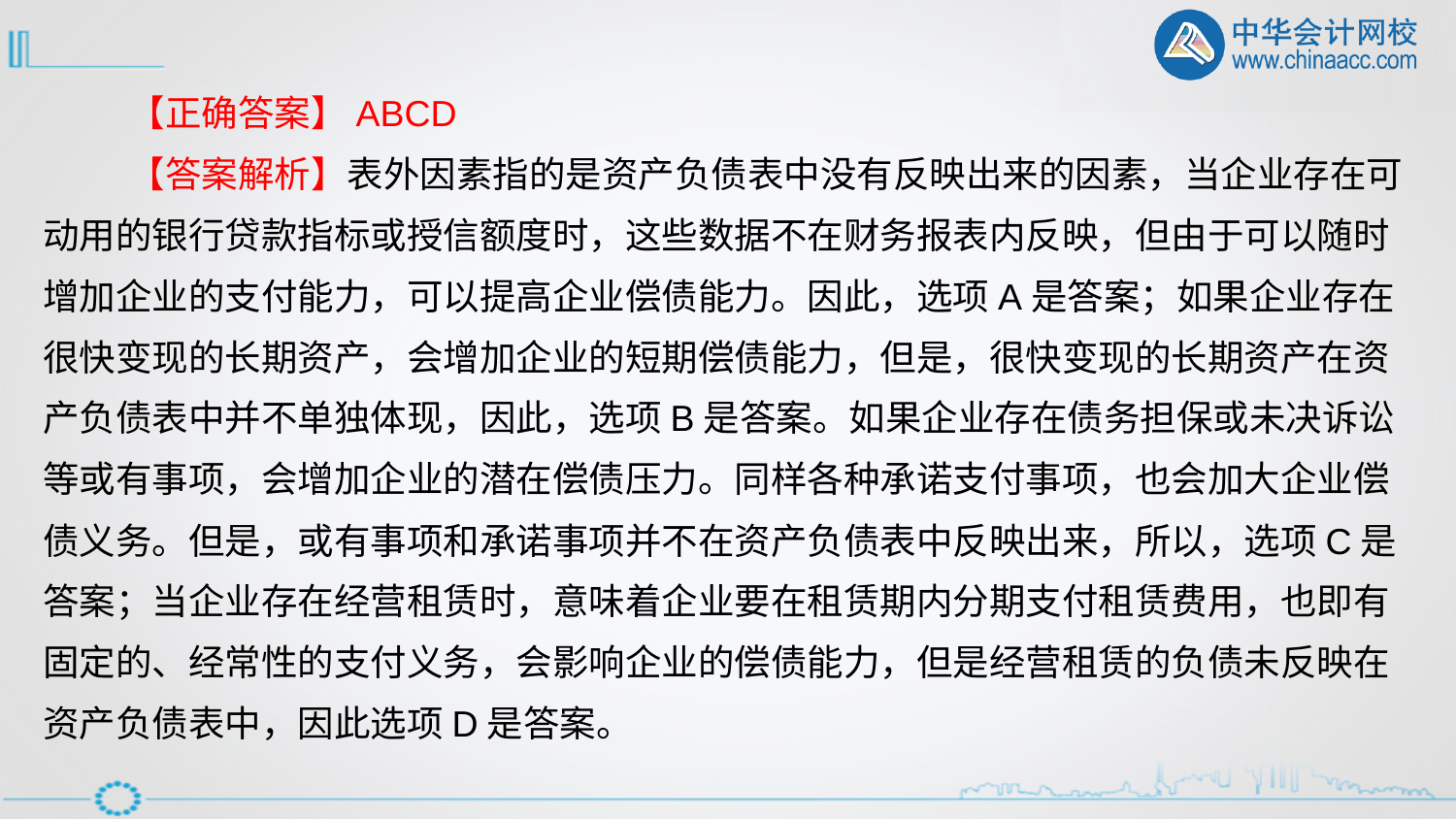

【正确答案】ABCD
【答案解析】表外因素指的是资产负债表中没有反映出来的因素，当企业存在可动用的银行贷款指标或授信额度时，这些数据不在财务报表内反映，但由于可以随时增加企业的支付能力，可以提高企业偿债能力。因此，选项A是答案；如果企业存在很快变现的长期资产，会增加企业的短期偿债能力，但是，很快变现的长期资产在资产负债表中并不单独体现，因此，选项B是答案。如果企业存在债务担保或未决诉讼等或有事项，会增加企业的潜在偿债压力。同样各种承诺支付事项，也会加大企业偿债义务。但是，或有事项和承诺事项并不在资产负债表中反映出来，所以，选项C是答案；当企业存在经营租赁时，意味着企业要在租赁期内分期支付租赁费用，也即有固定的、经常性的支付义务，会影响企业的偿债能力，但是经营租赁的负债未反映在资产负债表中，因此选项D是答案。